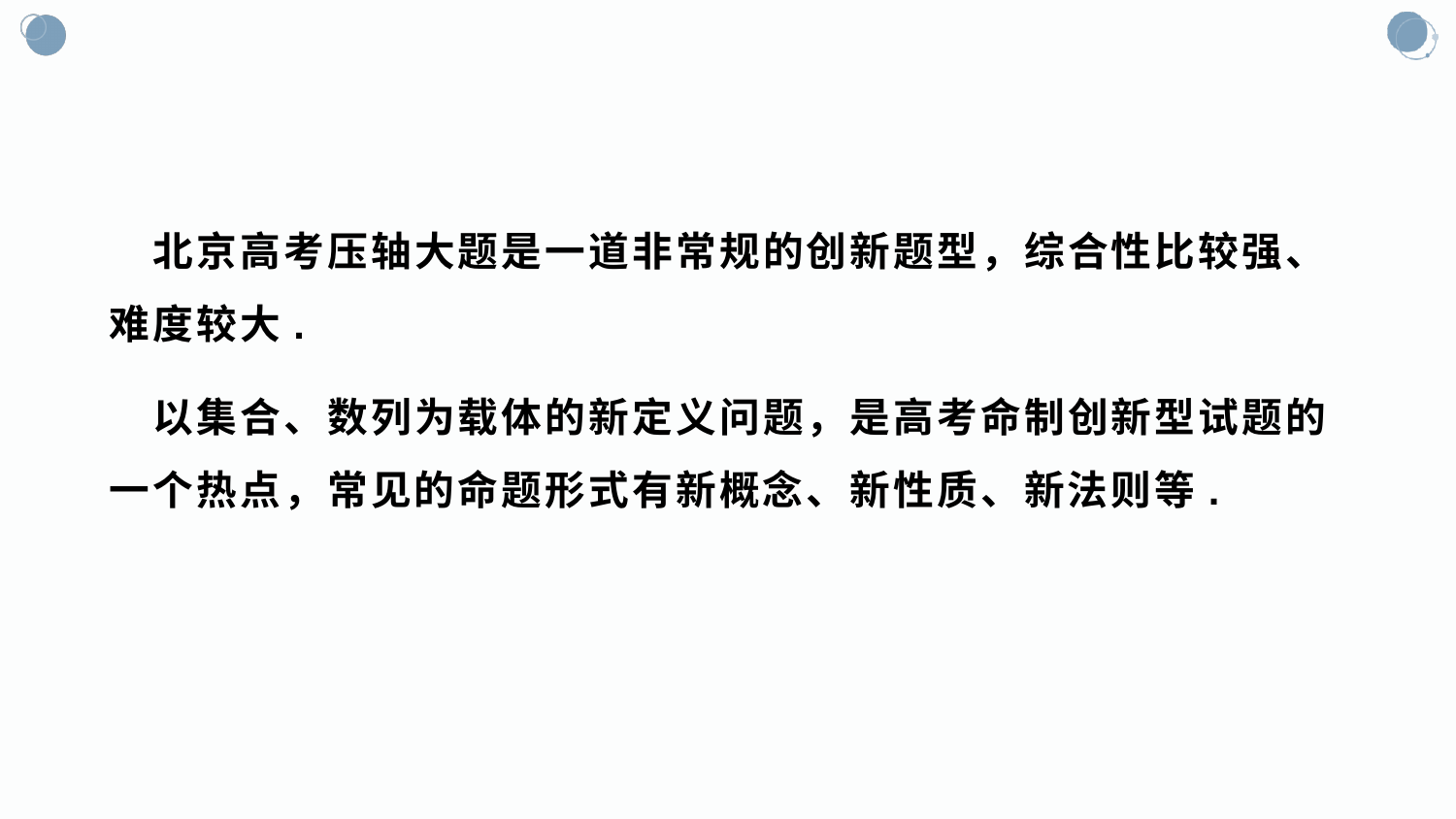

北京高考压轴大题是一道非常规的创新题型，综合性比较强、难度较大.
     以集合、数列为载体的新定义问题，是高考命制创新型试题的一个热点，常见的命题形式有新概念、新性质、新法则等.